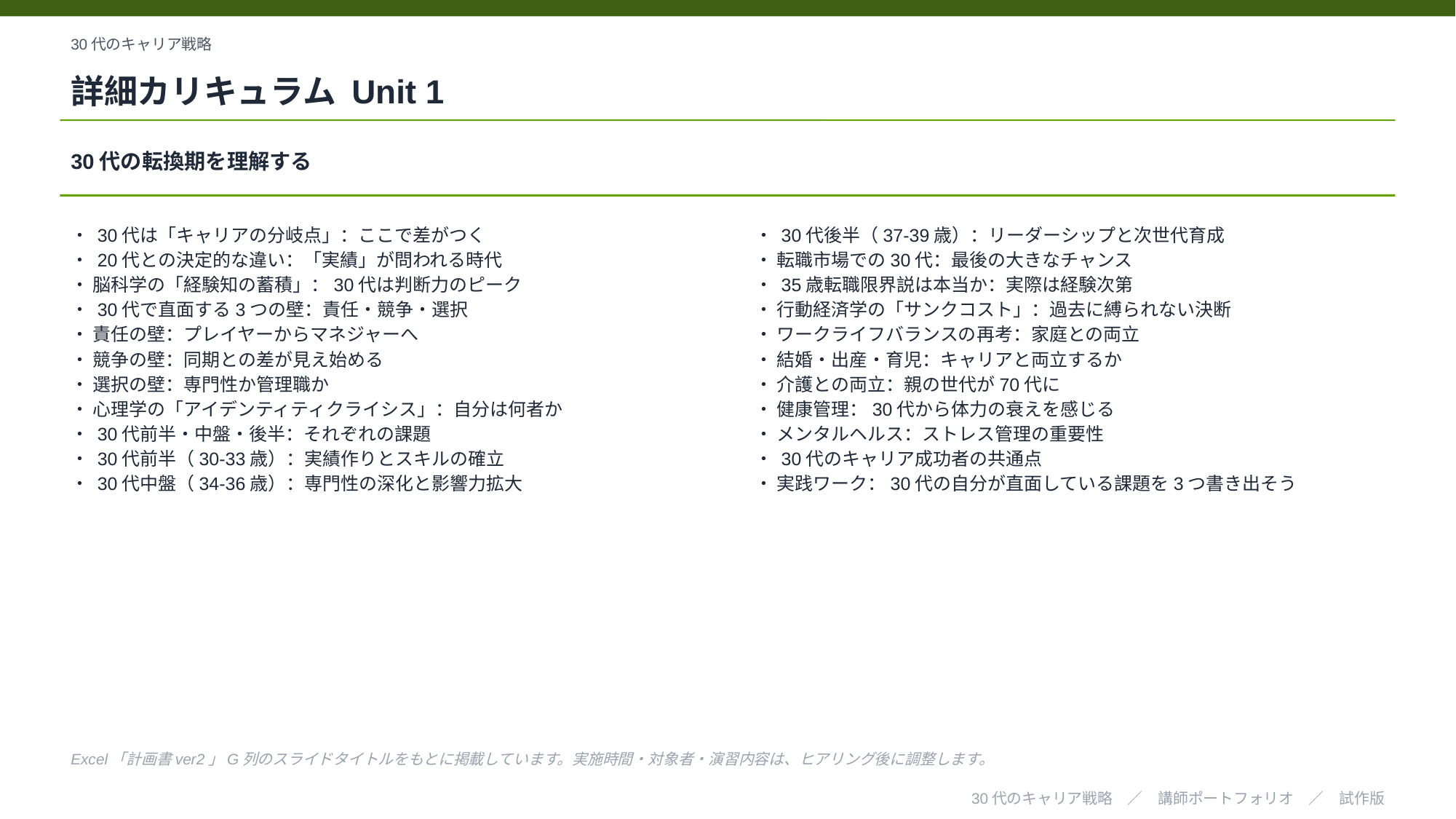

30代のキャリア戦略
詳細カリキュラム Unit 1

30代の転換期を理解する

・ 30代は「キャリアの分岐点」：ここで差がつく
・ 20代との決定的な違い：「実績」が問われる時代
・ 脳科学の「経験知の蓄積」：30代は判断力のピーク
・ 30代で直面する3つの壁：責任・競争・選択
・ 責任の壁：プレイヤーからマネジャーへ
・ 競争の壁：同期との差が見え始める
・ 選択の壁：専門性か管理職か
・ 心理学の「アイデンティティクライシス」：自分は何者か
・ 30代前半・中盤・後半：それぞれの課題
・ 30代前半（30-33歳）：実績作りとスキルの確立
・ 30代中盤（34-36歳）：専門性の深化と影響力拡大
・ 30代後半（37-39歳）：リーダーシップと次世代育成
・ 転職市場での30代：最後の大きなチャンス
・ 35歳転職限界説は本当か：実際は経験次第
・ 行動経済学の「サンクコスト」：過去に縛られない決断
・ ワークライフバランスの再考：家庭との両立
・ 結婚・出産・育児：キャリアと両立するか
・ 介護との両立：親の世代が70代に
・ 健康管理：30代から体力の衰えを感じる
・ メンタルヘルス：ストレス管理の重要性
・ 30代のキャリア成功者の共通点
・ 実践ワーク：30代の自分が直面している課題を3つ書き出そう
Excel「計画書ver2」G列のスライドタイトルをもとに掲載しています。実施時間・対象者・演習内容は、ヒアリング後に調整します。
30代のキャリア戦略　／　講師ポートフォリオ　／　試作版